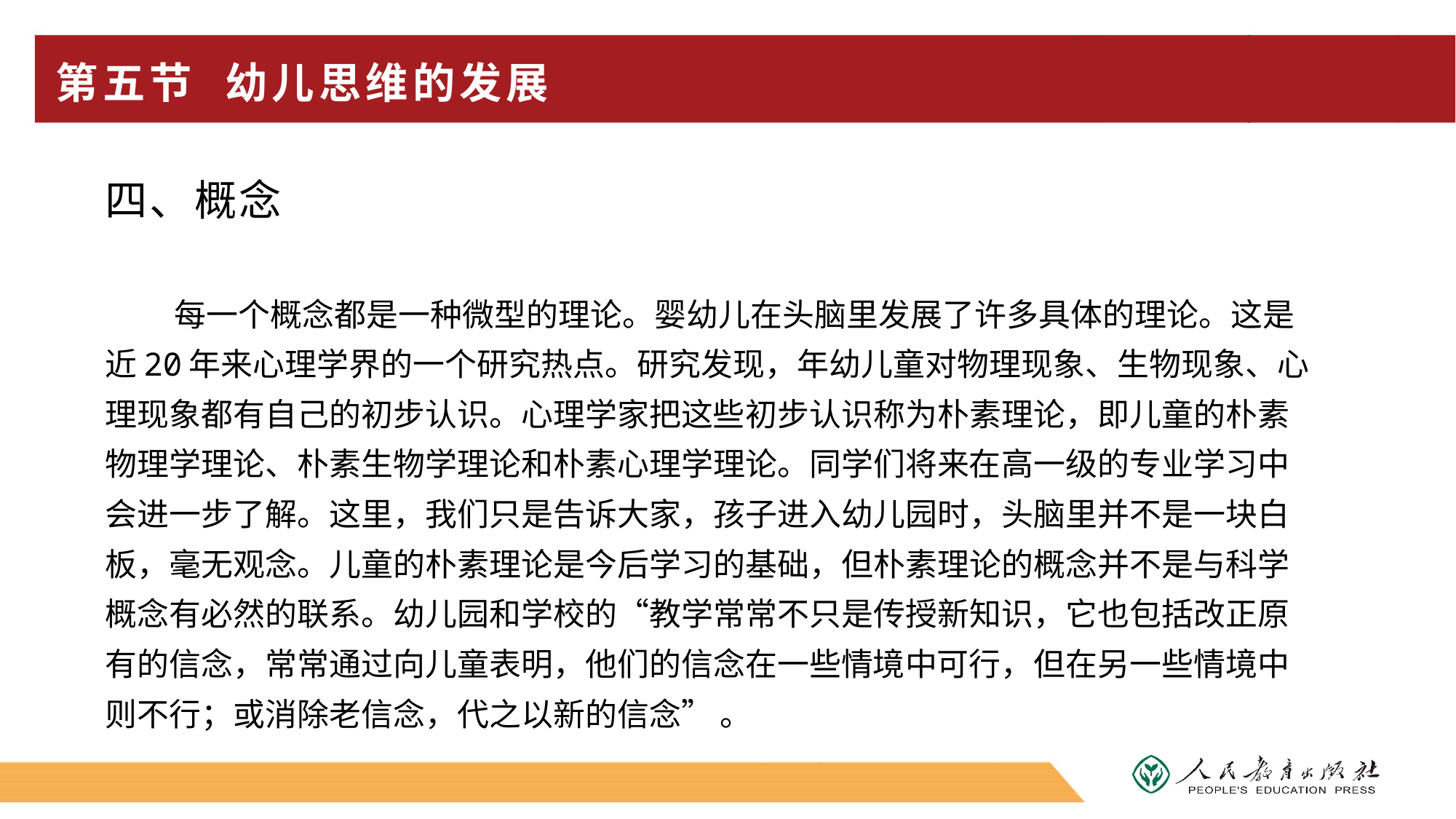

# 第五节  幼儿思维的发展
四、概念
每一个概念都是一种微型的理论。婴幼儿在头脑里发展了许多具体的理论。这是近20年来心理学界的一个研究热点。研究发现，年幼儿童对物理现象、生物现象、心理现象都有自己的初步认识。心理学家把这些初步认识称为朴素理论，即儿童的朴素物理学理论、朴素生物学理论和朴素心理学理论。同学们将来在高一级的专业学习中会进一步了解。这里，我们只是告诉大家，孩子进入幼儿园时，头脑里并不是一块白板，毫无观念。儿童的朴素理论是今后学习的基础，但朴素理论的概念并不是与科学概念有必然的联系。幼儿园和学校的“教学常常不只是传授新知识，它也包括改正原有的信念，常常通过向儿童表明，他们的信念在一些情境中可行，但在另一些情境中则不行；或消除老信念，代之以新的信念” 。